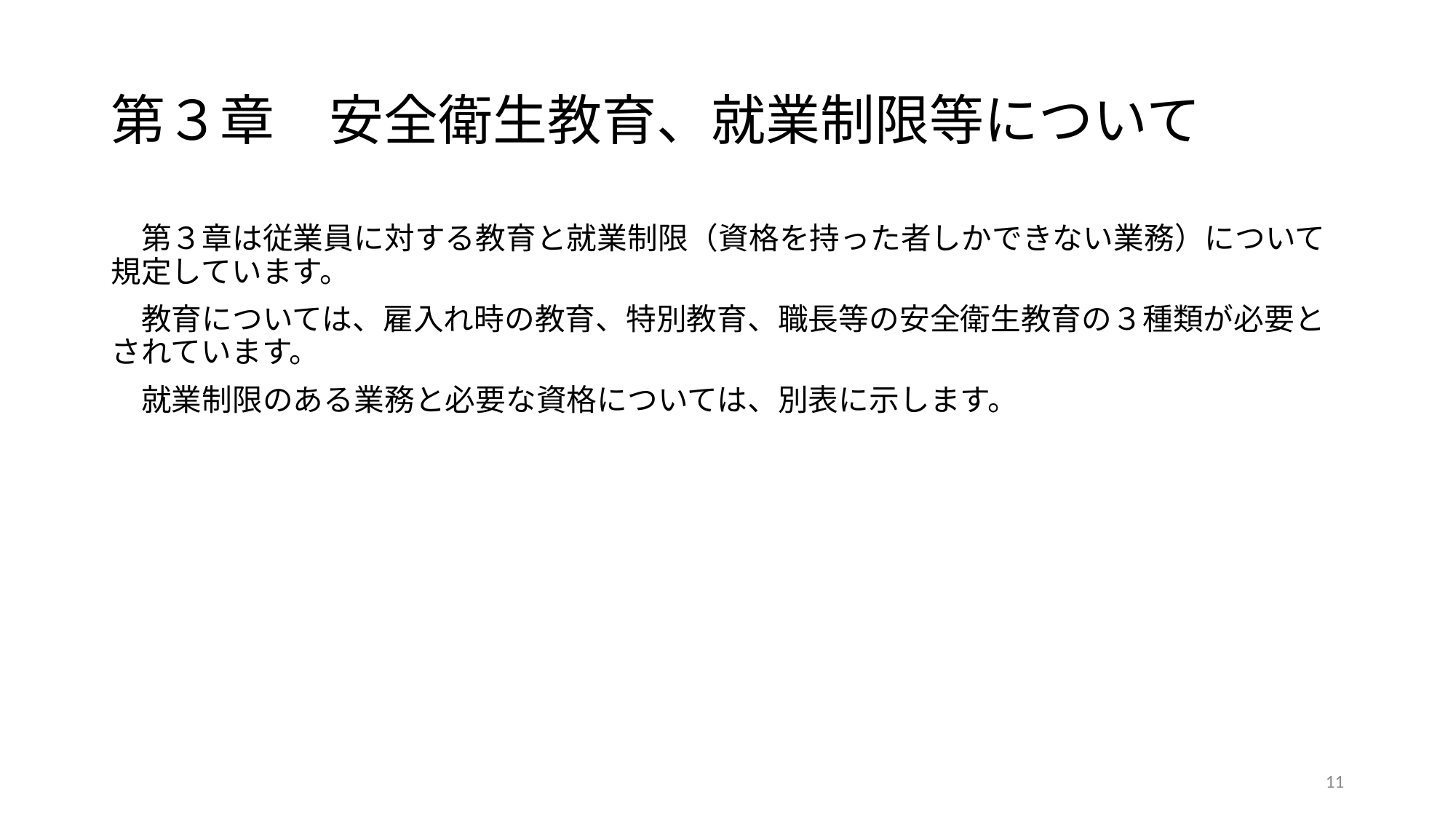

# 第３章　安全衛生教育、就業制限等について
　第３章は従業員に対する教育と就業制限（資格を持った者しかできない業務）について規定しています。
　教育については、雇入れ時の教育、特別教育、職長等の安全衛生教育の３種類が必要とされています。
　就業制限のある業務と必要な資格については、別表に示します。
11